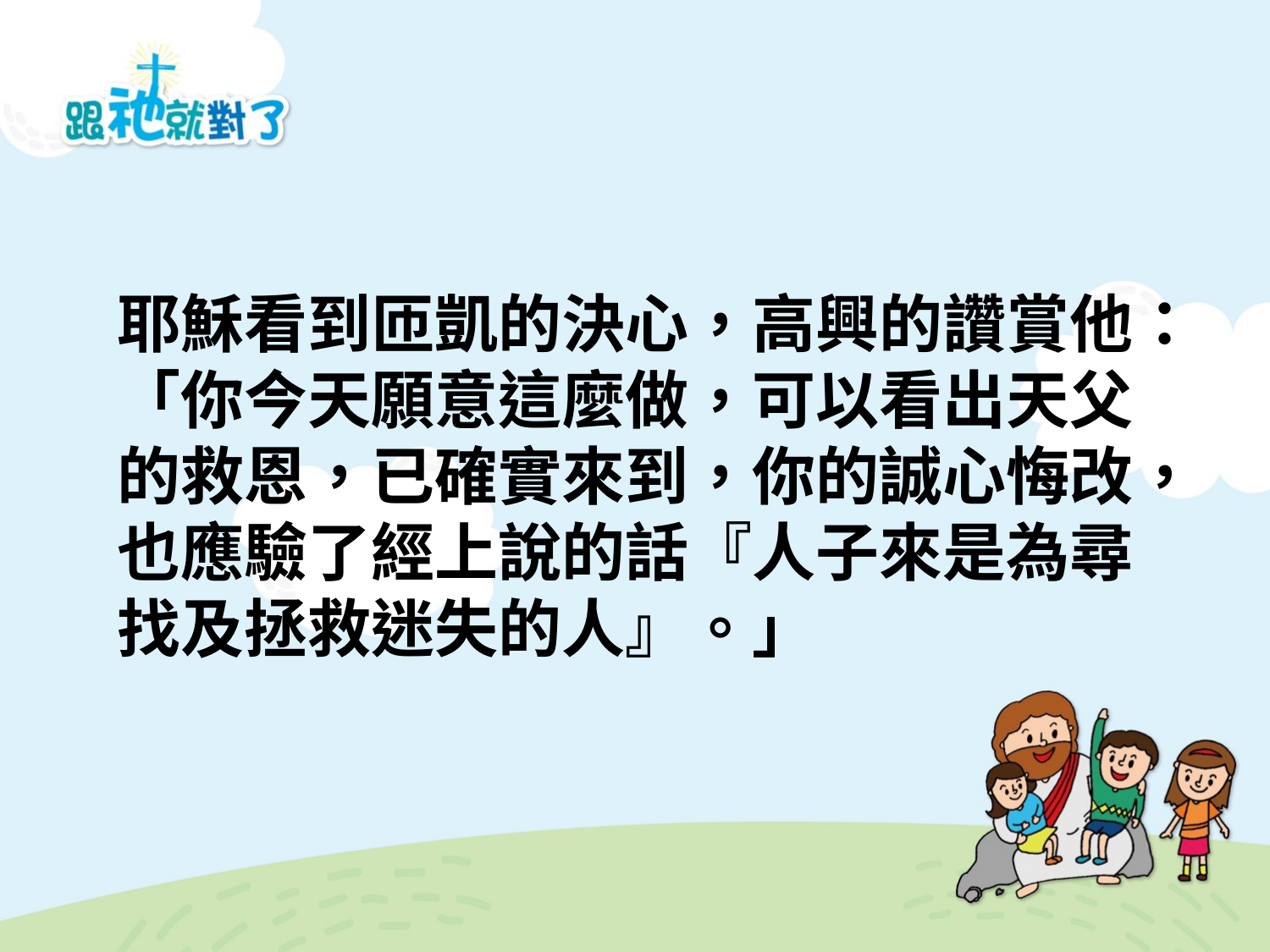

耶穌看到匝凱的決心，高興的讚賞他：「你今天願意這麼做，可以看出天父的救恩，已確實來到，你的誠心悔改，也應驗了經上說的話『人子來是為尋找及拯救迷失的人』。」